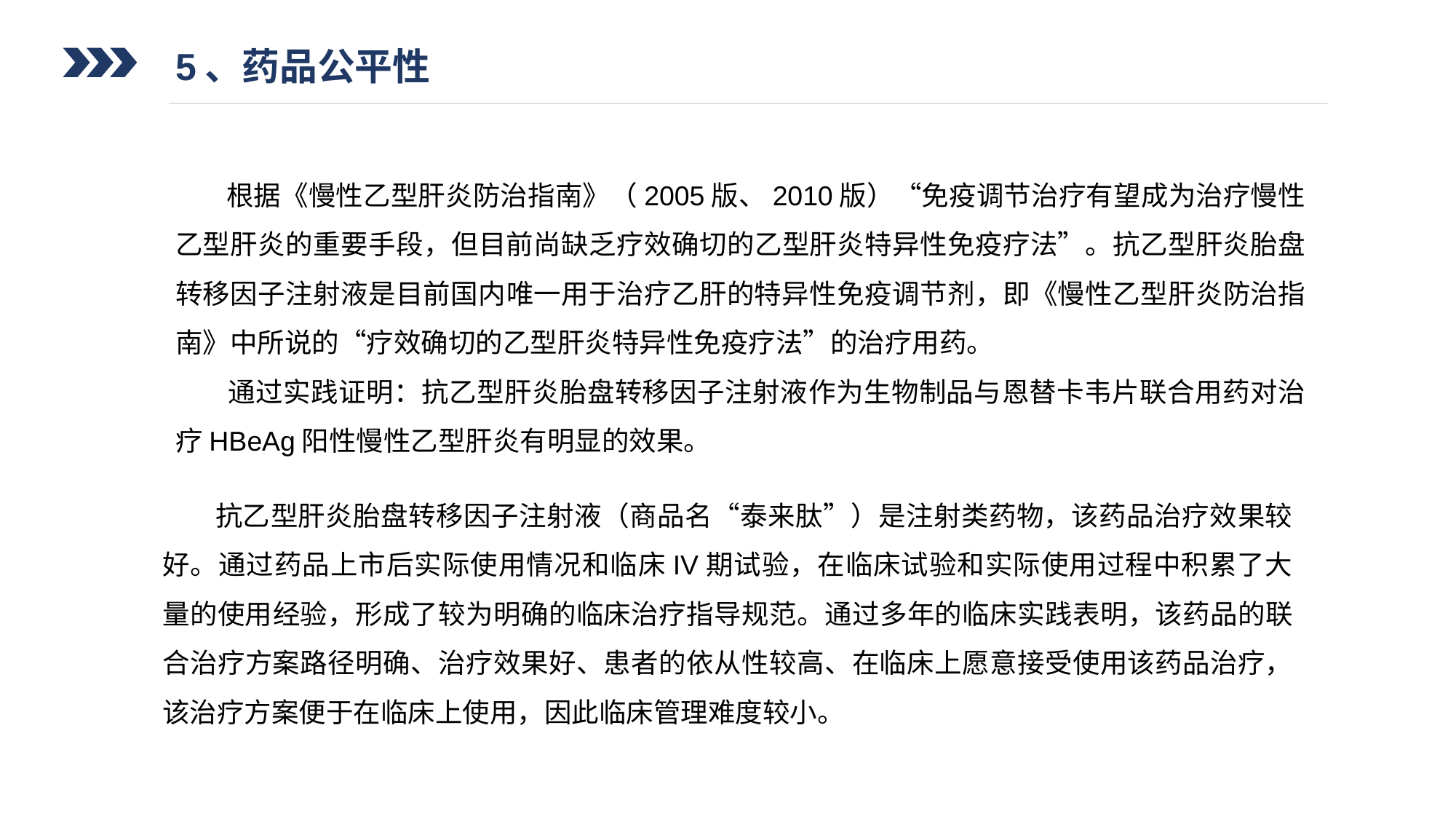

5、药品公平性
       根据《慢性乙型肝炎防治指南》（2005版、2010版）“免疫调节治疗有望成为治疗慢性乙型肝炎的重要手段，但目前尚缺乏疗效确切的乙型肝炎特异性免疫疗法”。抗乙型肝炎胎盘转移因子注射液是目前国内唯一用于治疗乙肝的特异性免疫调节剂，即《慢性乙型肝炎防治指南》中所说的“疗效确切的乙型肝炎特异性免疫疗法”的治疗用药。
       通过实践证明：抗乙型肝炎胎盘转移因子注射液作为生物制品与恩替卡韦片联合用药对治疗HBeAg阳性慢性乙型肝炎有明显的效果。
       抗乙型肝炎胎盘转移因子注射液（商品名“泰来肽”）是注射类药物，该药品治疗效果较好。通过药品上市后实际使用情况和临床IV期试验，在临床试验和实际使用过程中积累了大量的使用经验，形成了较为明确的临床治疗指导规范。通过多年的临床实践表明，该药品的联合治疗方案路径明确、治疗效果好、患者的依从性较高、在临床上愿意接受使用该药品治疗，该治疗方案便于在临床上使用，因此临床管理难度较小。